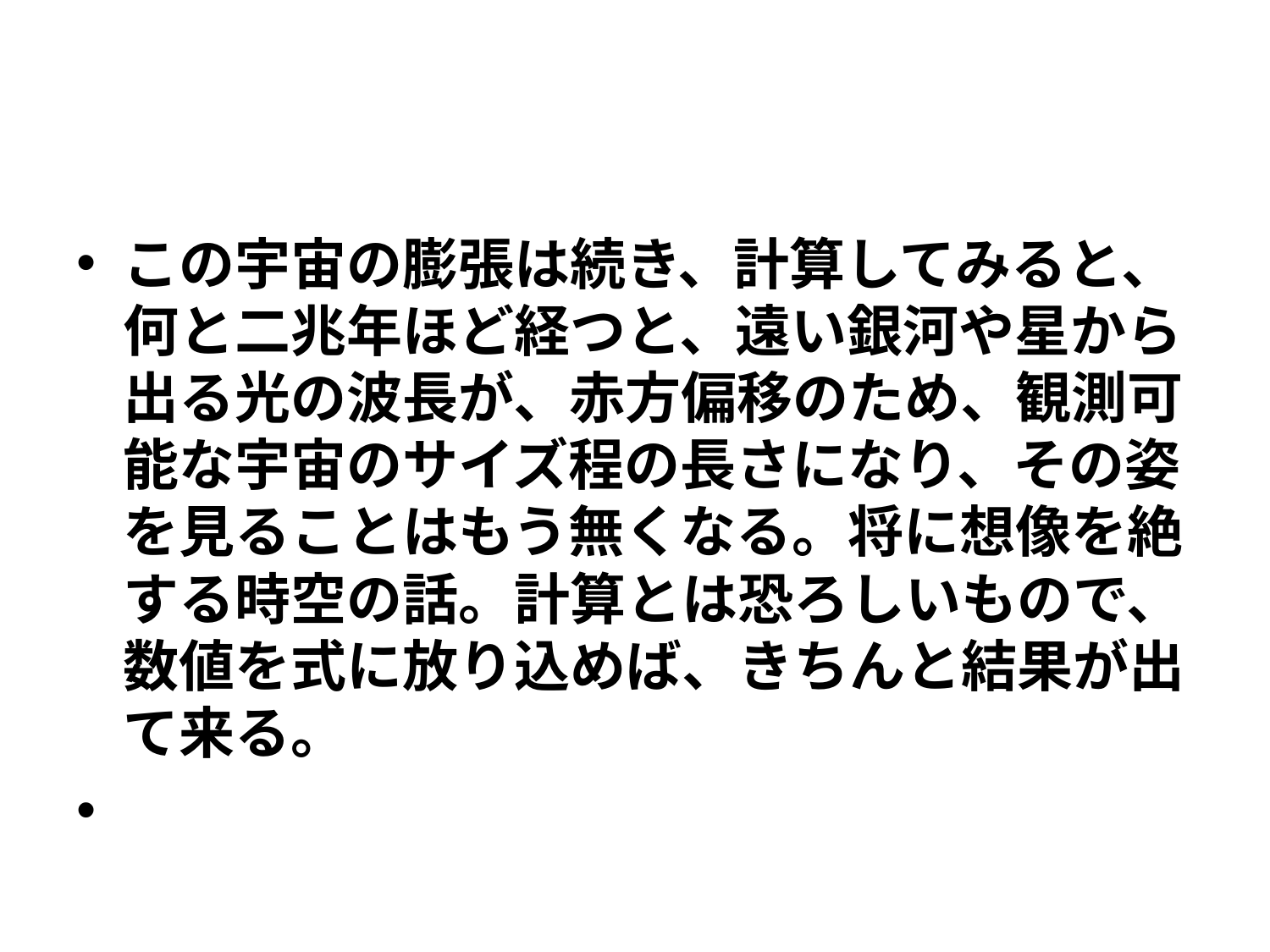

#
この宇宙の膨張は続き、計算してみると、何と二兆年ほど経つと、遠い銀河や星から出る光の波長が、赤方偏移のため、観測可能な宇宙のサイズ程の長さになり、その姿を見ることはもう無くなる。将に想像を絶する時空の話。計算とは恐ろしいもので、数値を式に放り込めば、きちんと結果が出て来る。